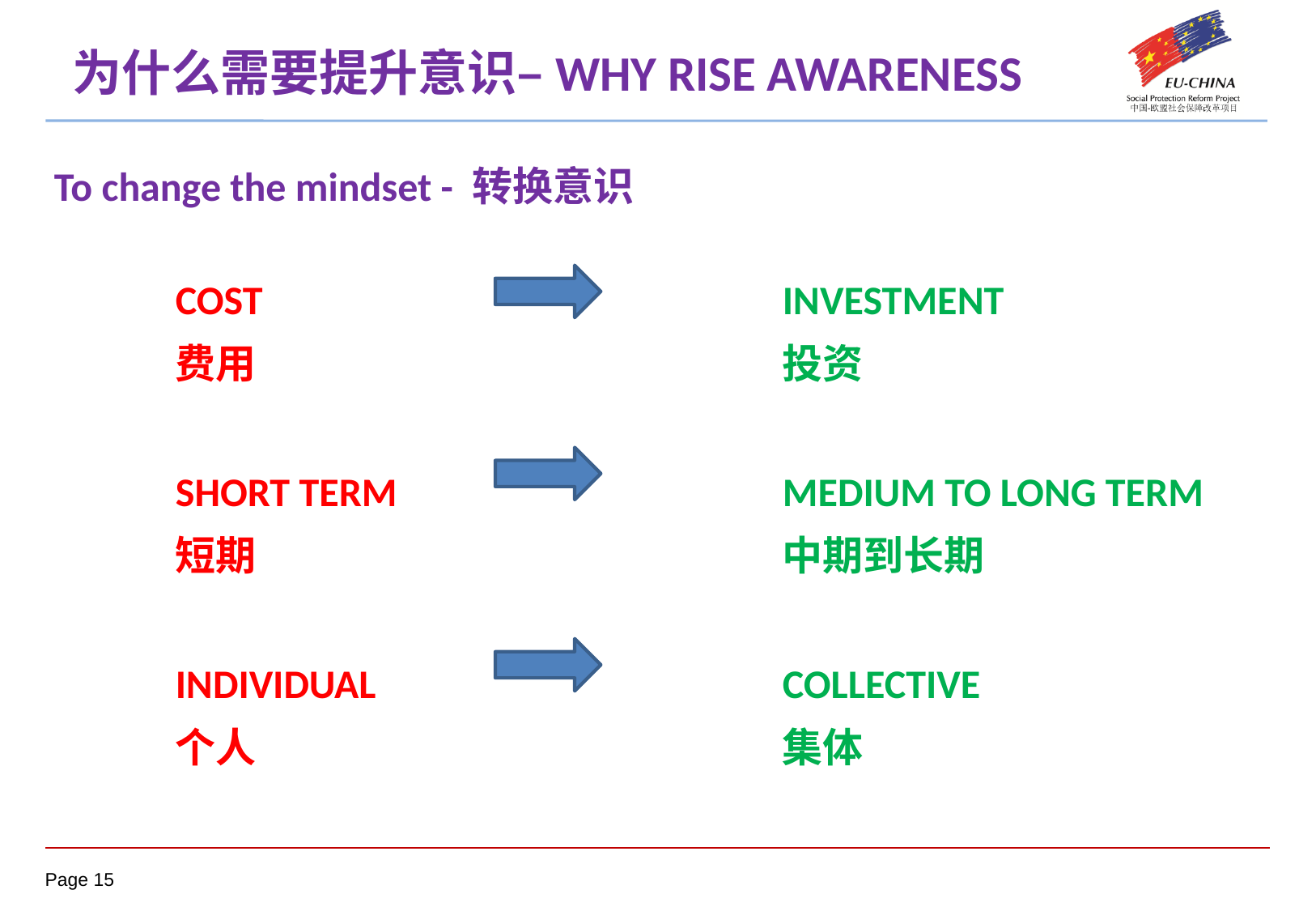

# 为什么需要提升意识–WHY RISE AWARENESS
To change the mindset - 转换意识

	COST					INVESTMENT
	费用					投资

	SHORT TERM 				MEDIUM TO LONG TERM
	短期					中期到长期

	INDIVIDUAL				COLLECTIVE
	个人					集体